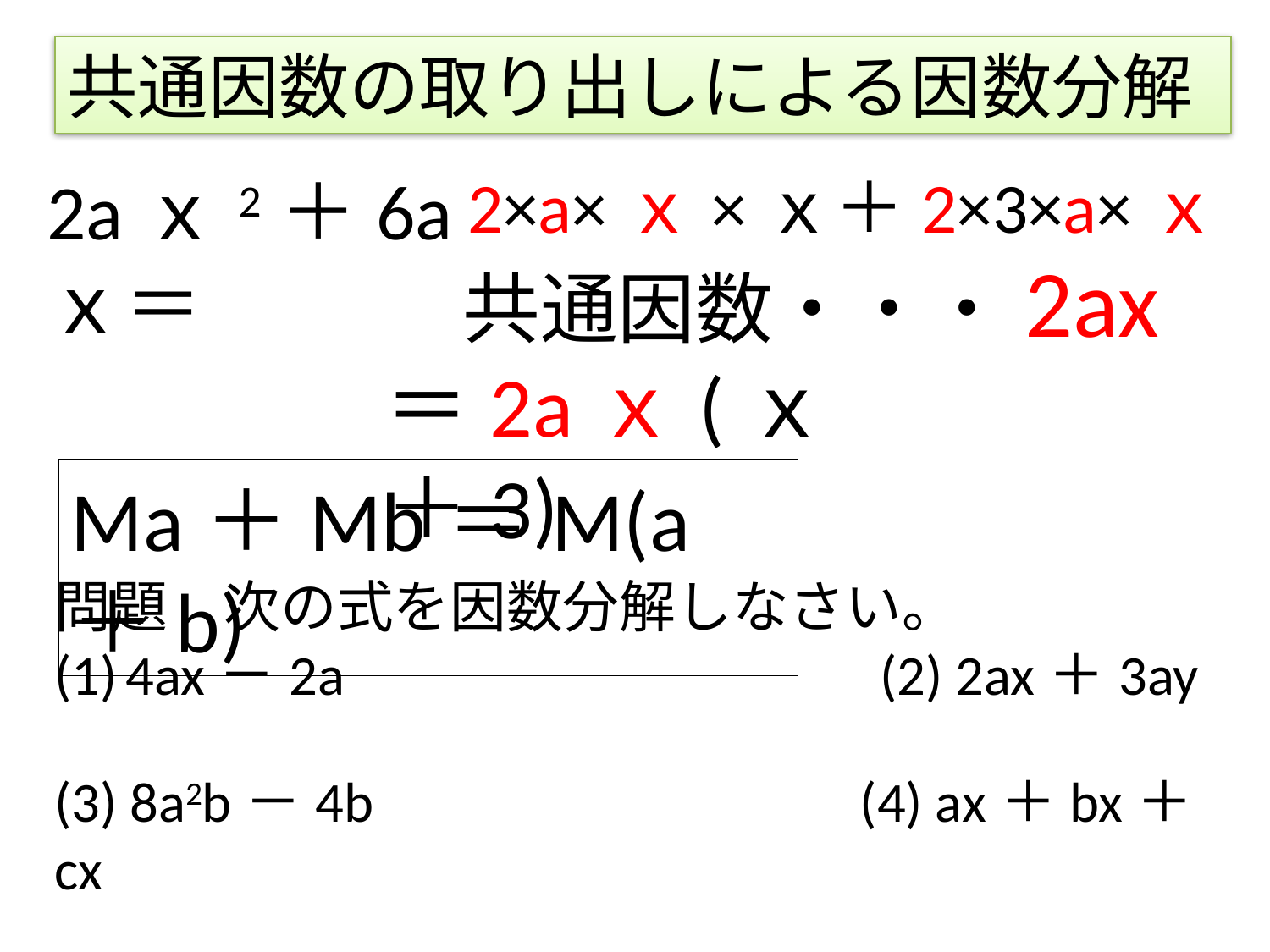

共通因数の取り出しによる因数分解
2×a×ｘ×ｘ＋2×3×a×ｘ
2aｘ2＋6aｘ＝
共通因数・・・2ax
＝2aｘ(ｘ＋3)
Ma＋Mb＝M(a＋b)
問題　次の式を因数分解しなさい。
4ax－2a　　　　　　　　　(2) 2ax＋3ay

(3) 8a2b－4b 　　　　　　　　(4) ax＋bx＋cx